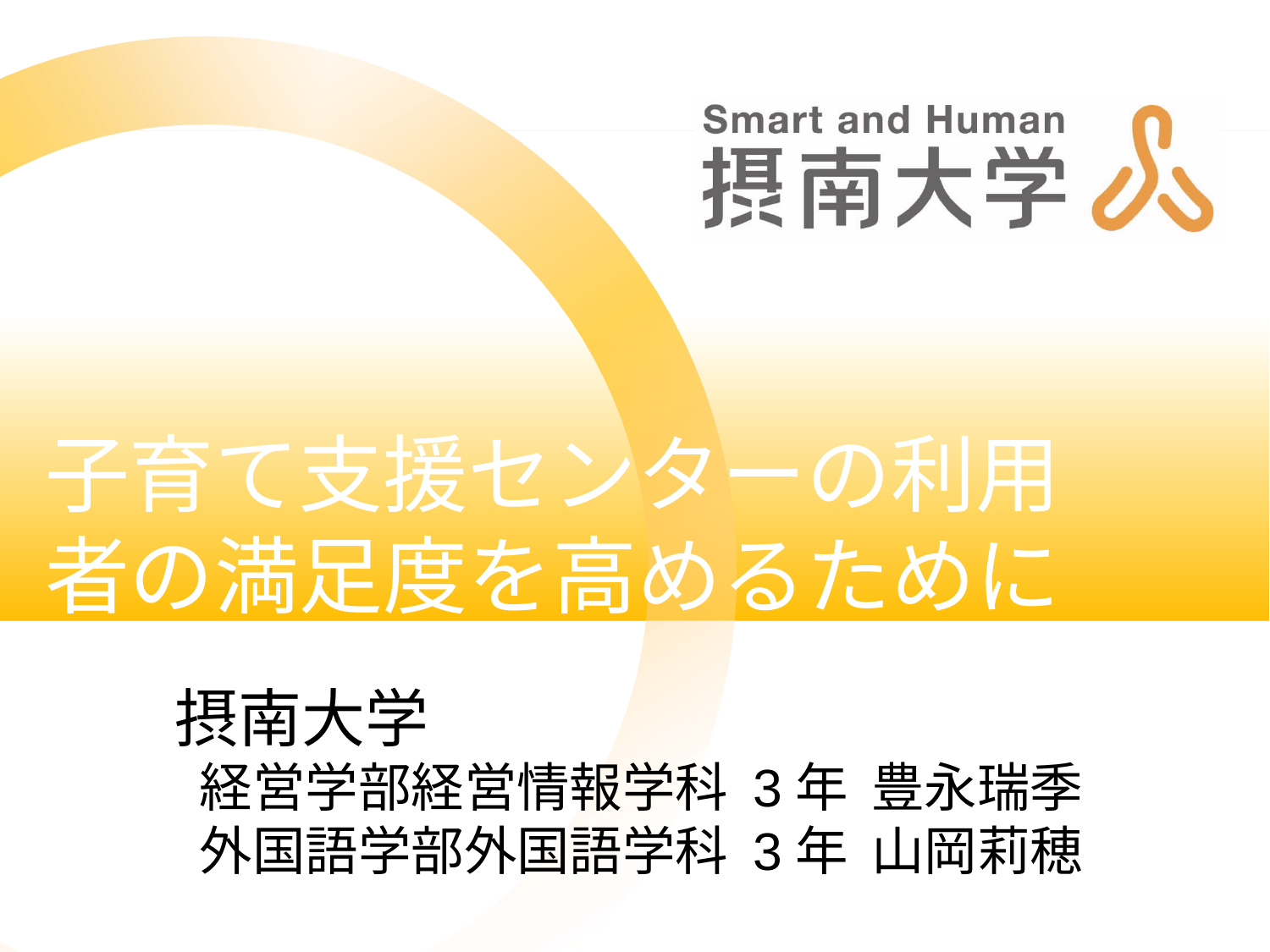

# 子育て支援センターの利用者の満足度を高めるために
摂南大学
 経営学部経営情報学科 3年  豊永瑞季
 外国語学部外国語学科 3年  山岡莉穂